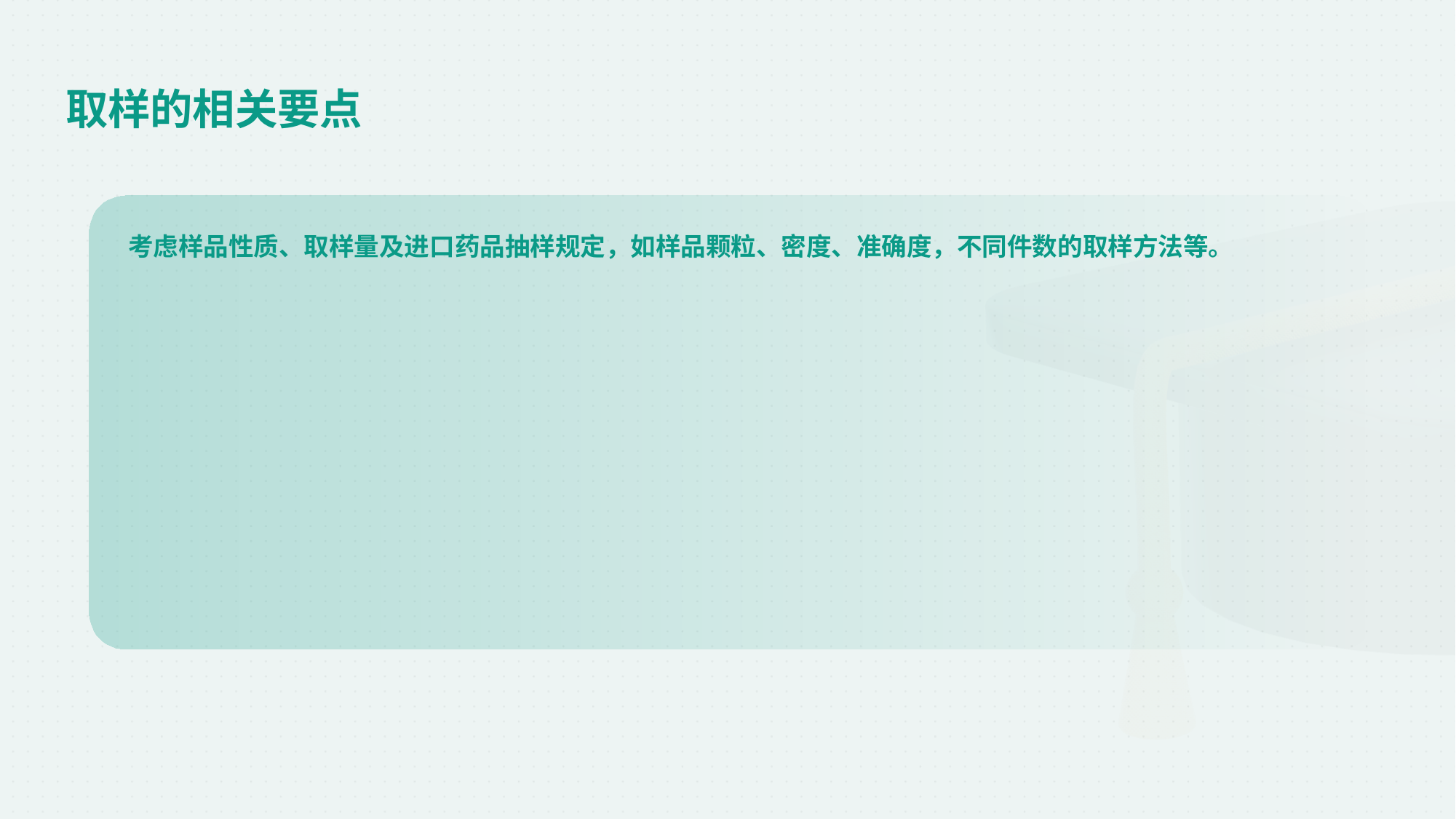

取样的相关要点
考虑样品性质、取样量及进口药品抽样规定，如样品颗粒、密度、准确度，不同件数的取样方法等。